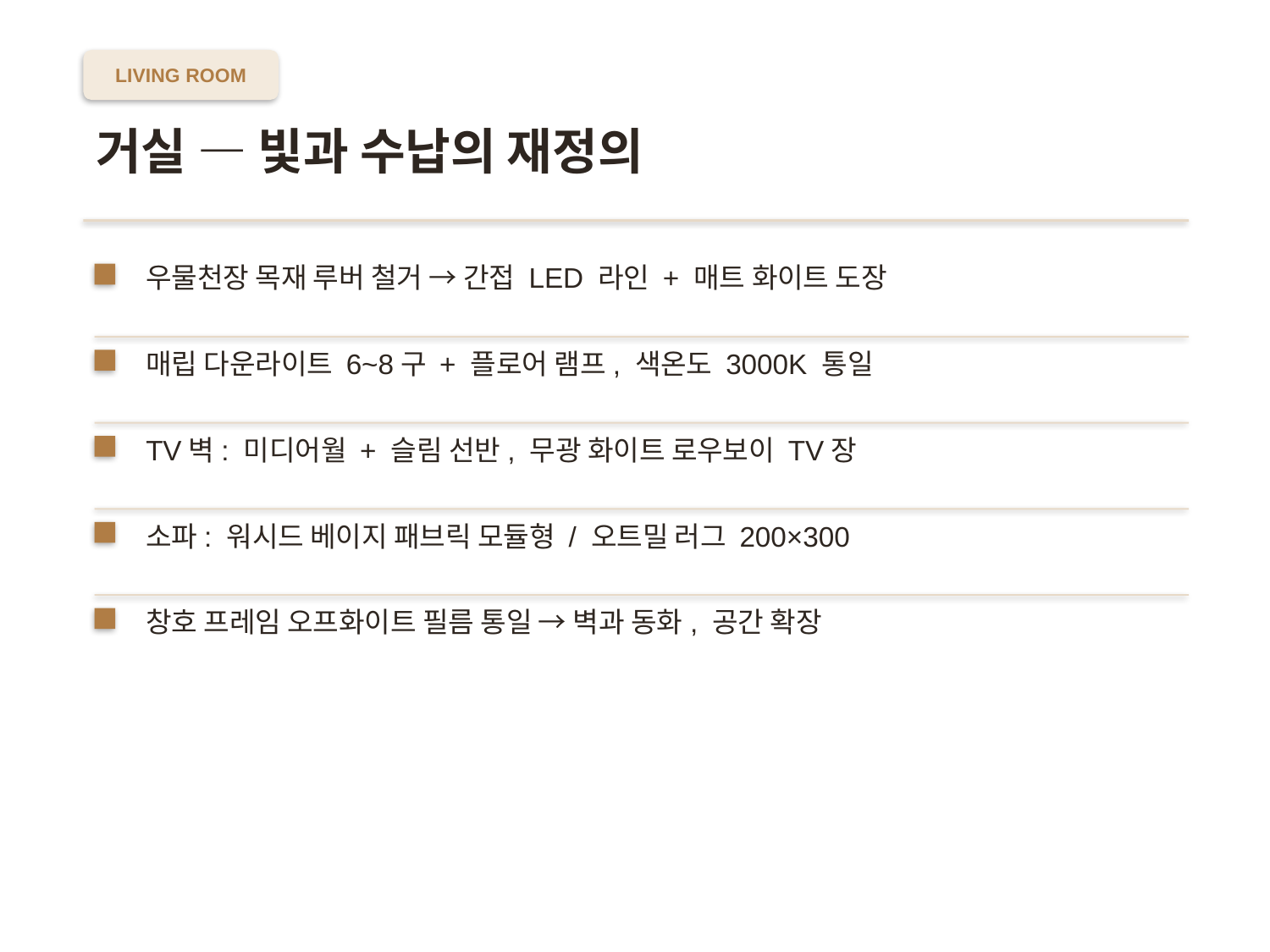

LIVING ROOM
거실 — 빛과 수납의 재정의

우물천장 목재 루버 철거 → 간접 LED 라인 + 매트 화이트 도장

매립 다운라이트 6~8구 + 플로어 램프, 색온도 3000K 통일

TV벽: 미디어월 + 슬림 선반, 무광 화이트 로우보이 TV장

소파: 워시드 베이지 패브릭 모듈형 / 오트밀 러그 200×300

창호 프레임 오프화이트 필름 통일 → 벽과 동화, 공간 확장